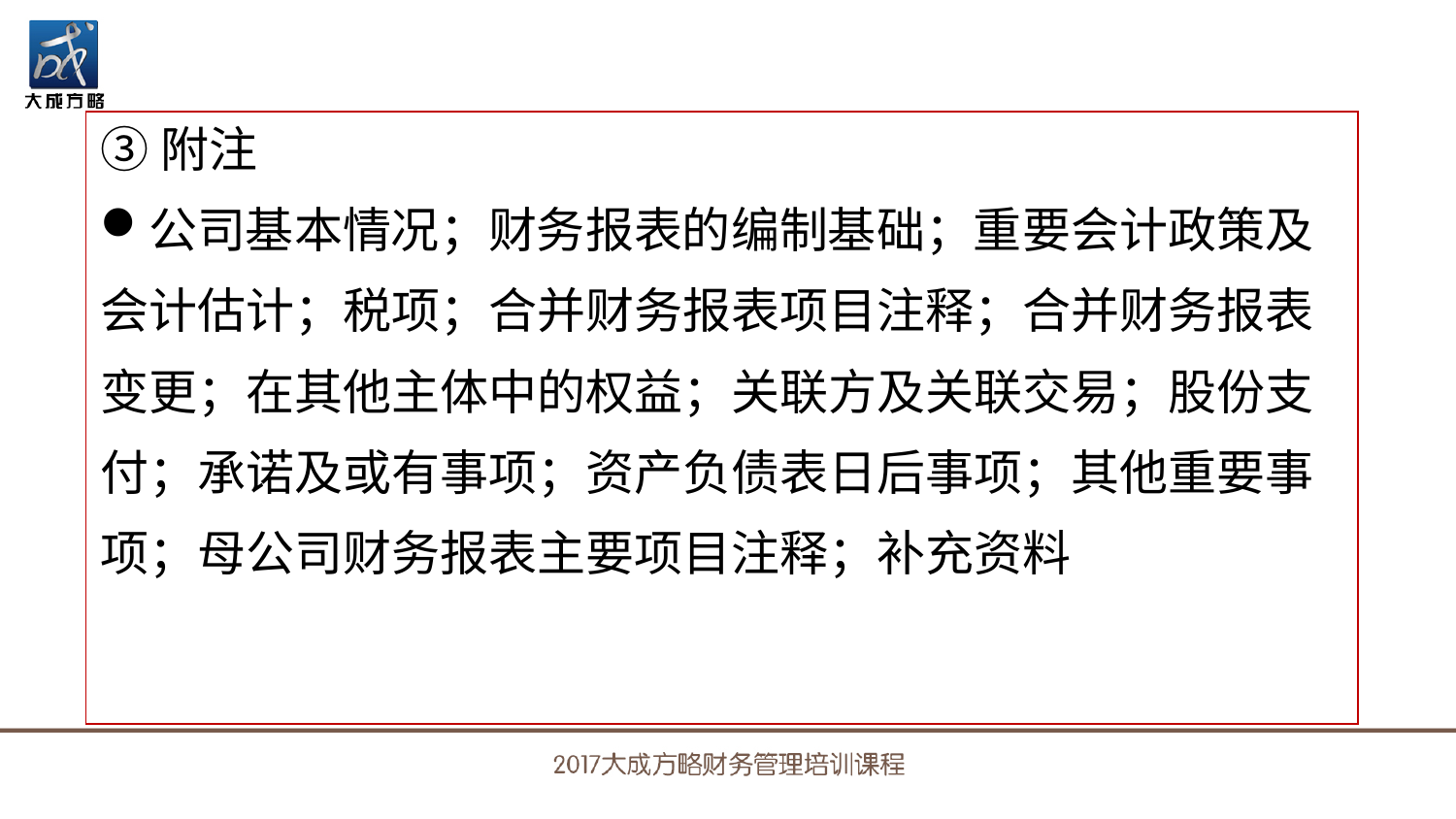

③附注
公司基本情况；财务报表的编制基础；重要会计政策及会计估计；税项；合并财务报表项目注释；合并财务报表变更；在其他主体中的权益；关联方及关联交易；股份支付；承诺及或有事项；资产负债表日后事项；其他重要事项；母公司财务报表主要项目注释；补充资料